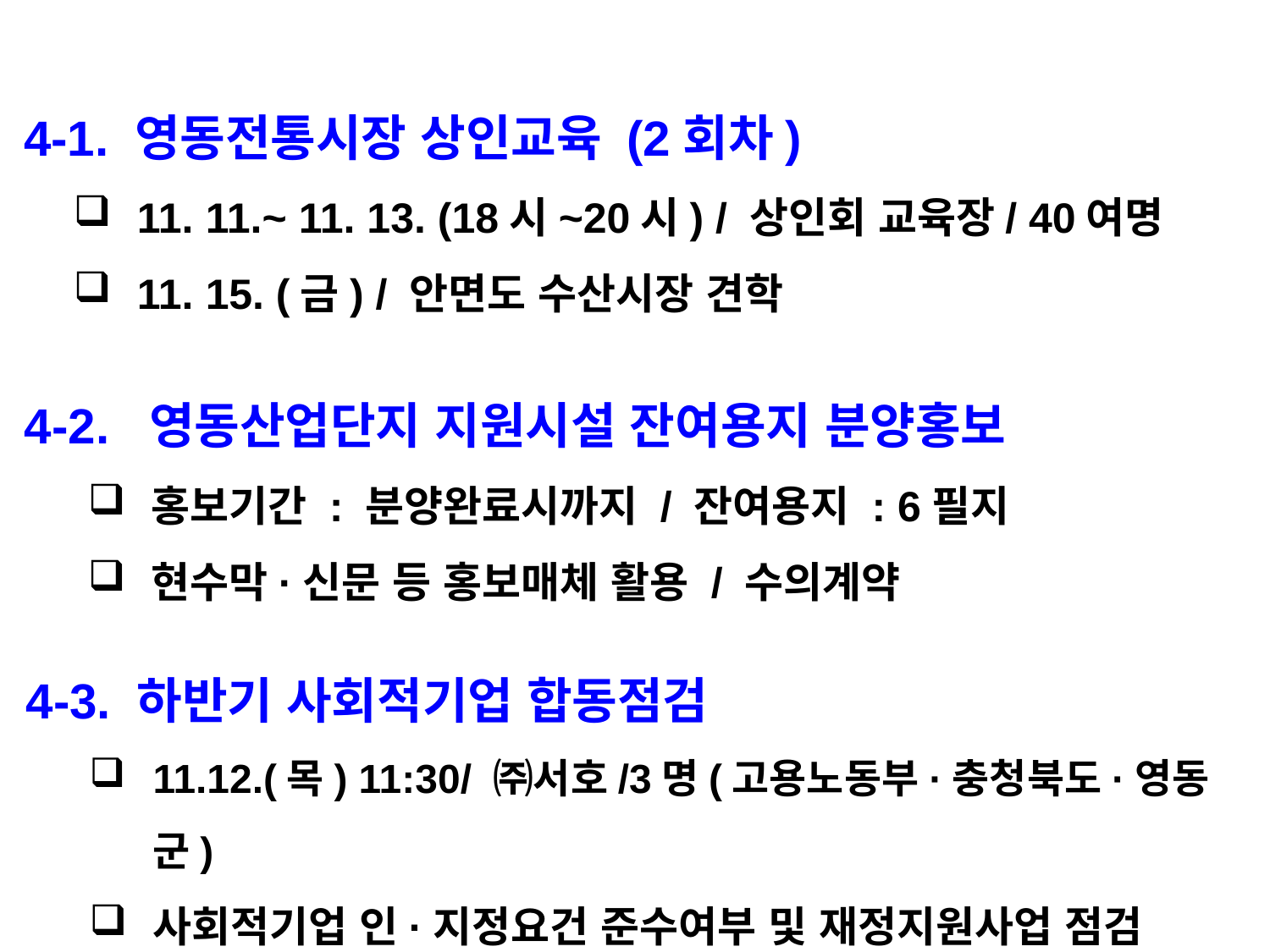

4-1. 영동전통시장 상인교육 (2회차)
11. 11.~ 11. 13. (18시~20시) / 상인회 교육장/ 40여명
11. 15. (금) / 안면도 수산시장 견학

4-2.  영동산업단지 지원시설 잔여용지 분양홍보
홍보기간 : 분양완료시까지 / 잔여용지 : 6필지
현수막·신문 등 홍보매체 활용 / 수의계약
4-3. 하반기 사회적기업 합동점검
11.12.(목) 11:30/ ㈜서호/3명(고용노동부·충청북도·영동군)
사회적기업 인·지정요건 준수여부 및 재정지원사업 점검